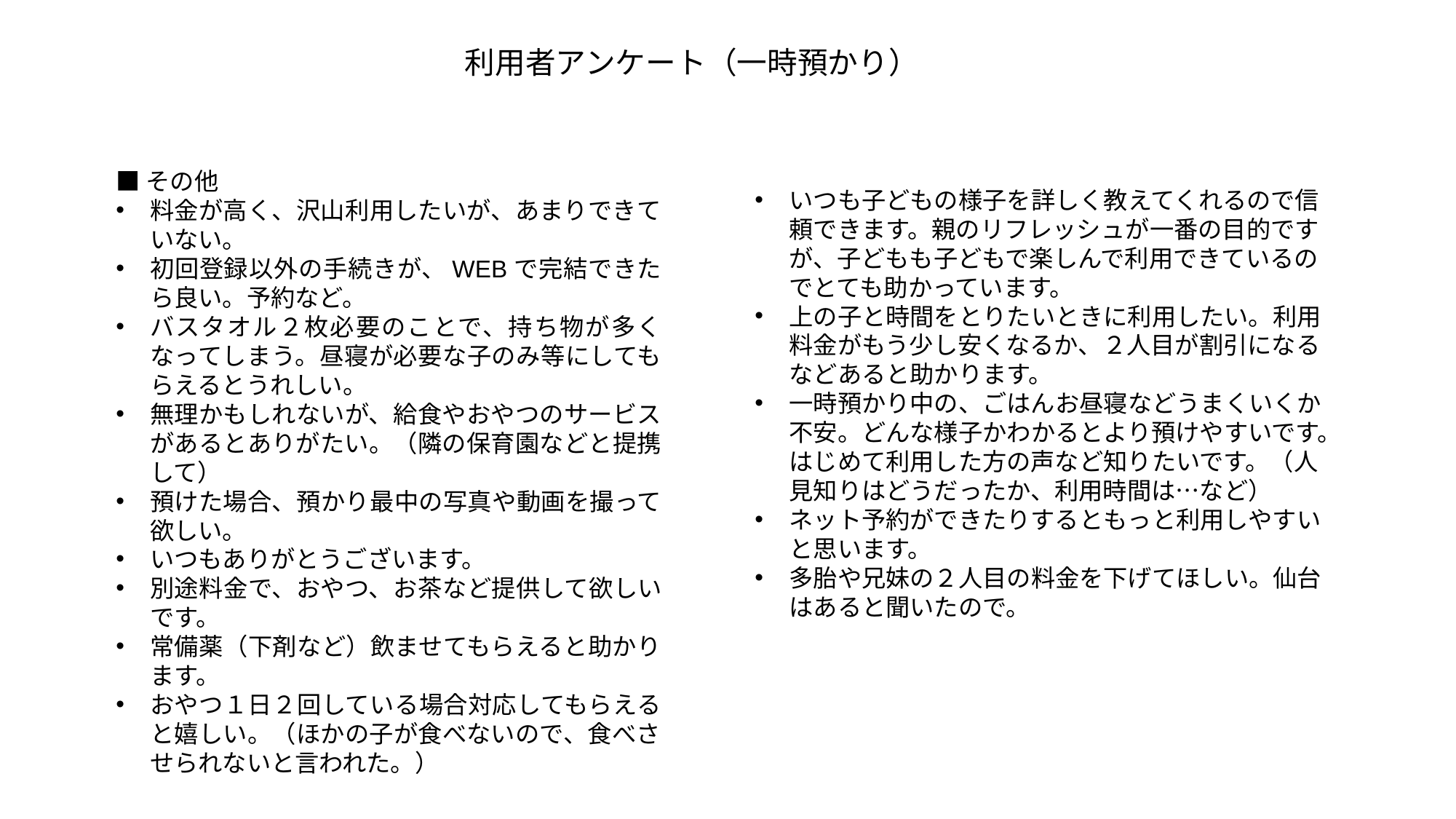

利用者アンケート（一時預かり）
■その他
料金が高く、沢山利用したいが、あまりできていない。
初回登録以外の手続きが、WEBで完結できたら良い。予約など。
バスタオル２枚必要のことで、持ち物が多くなってしまう。昼寝が必要な子のみ等にしてもらえるとうれしい。
無理かもしれないが、給食やおやつのサービスがあるとありがたい。（隣の保育園などと提携して）
預けた場合、預かり最中の写真や動画を撮って欲しい。
いつもありがとうございます。
別途料金で、おやつ、お茶など提供して欲しいです。
常備薬（下剤など）飲ませてもらえると助かります。
おやつ１日２回している場合対応してもらえると嬉しい。（ほかの子が食べないので、食べさせられないと言われた。）

いつも子どもの様子を詳しく教えてくれるので信頼できます。親のリフレッシュが一番の目的ですが、子どもも子どもで楽しんで利用できているのでとても助かっています。
上の子と時間をとりたいときに利用したい。利用料金がもう少し安くなるか、２人目が割引になるなどあると助かります。
一時預かり中の、ごはんお昼寝などうまくいくか不安。どんな様子かわかるとより預けやすいです。はじめて利用した方の声など知りたいです。（人見知りはどうだったか、利用時間は…など）
ネット予約ができたりするともっと利用しやすいと思います。
多胎や兄妹の２人目の料金を下げてほしい。仙台はあると聞いたので。